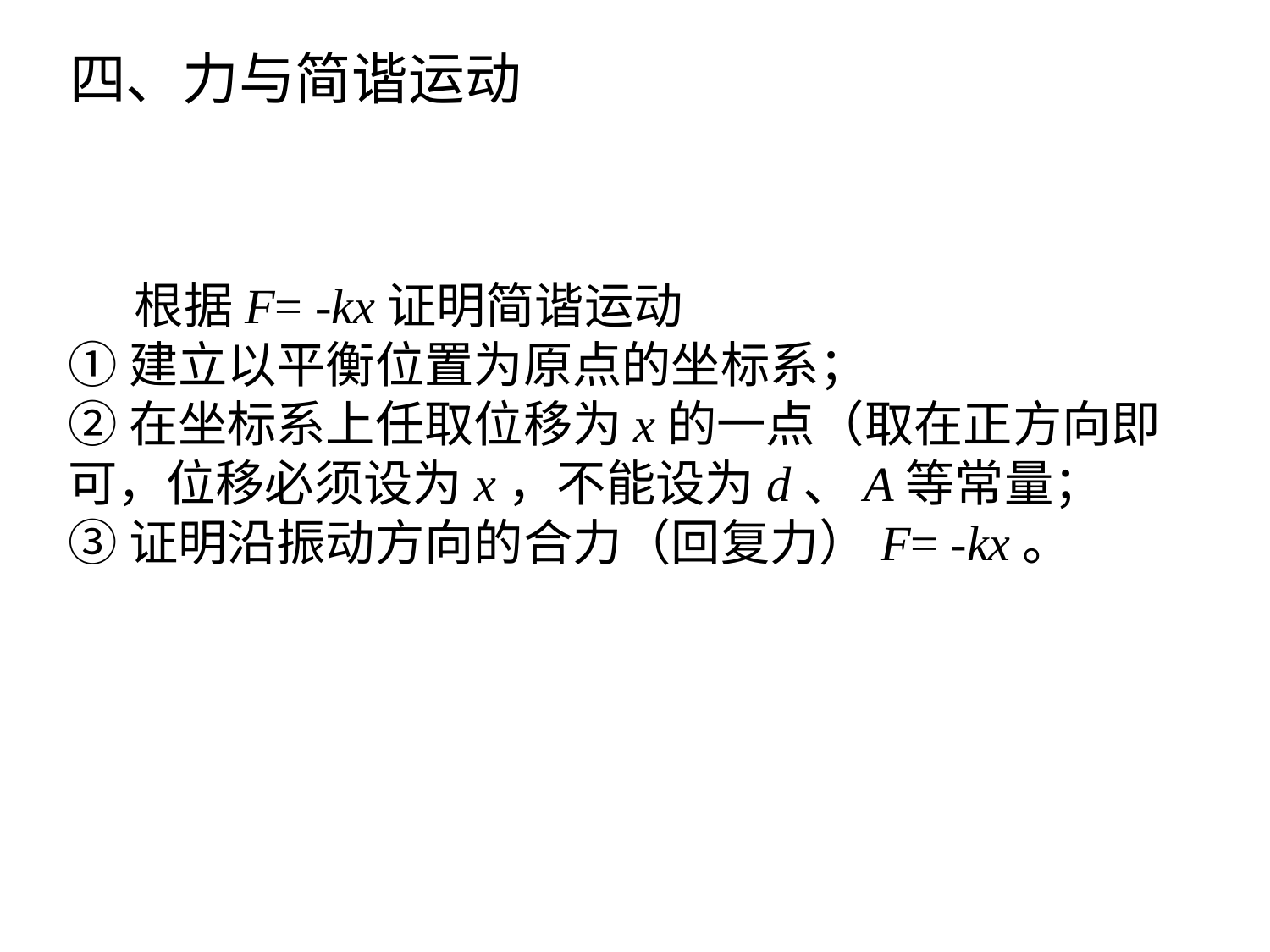

四、力与简谐运动
     根据F= -kx证明简谐运动
①建立以平衡位置为原点的坐标系；
②在坐标系上任取位移为x的一点（取在正方向即可，位移必须设为x，不能设为d、A等常量；
③证明沿振动方向的合力（回复力）F= -kx。